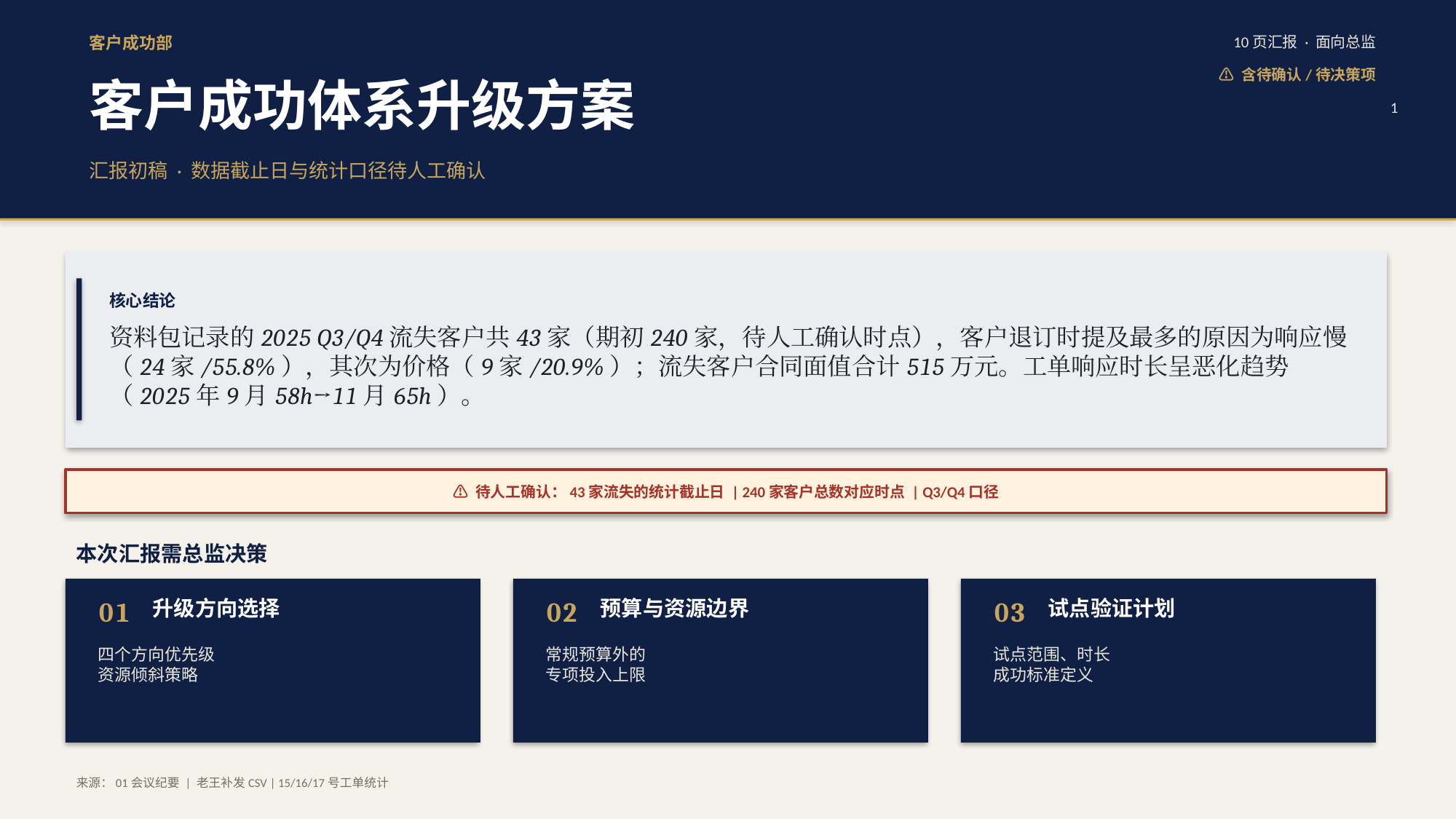

客户成功部
10页汇报 · 面向总监
⚠ 含待确认/待决策项
客户成功体系升级方案
1
汇报初稿 · 数据截止日与统计口径待人工确认

核心结论
资料包记录的2025 Q3/Q4流失客户共43家（期初240家，待人工确认时点），客户退订时提及最多的原因为响应慢（24家/55.8%），其次为价格（9家/20.9%）；流失客户合同面值合计515万元。工单响应时长呈恶化趋势（2025年9月58h→11月65h）。

⚠ 待人工确认：43家流失的统计截止日 | 240家客户总数对应时点 | Q3/Q4口径
本次汇报需总监决策

01
升级方向选择
02
预算与资源边界
03
试点验证计划
四个方向优先级
资源倾斜策略
常规预算外的
专项投入上限
试点范围、时长
成功标准定义
来源：01会议纪要 | 老王补发CSV | 15/16/17号工单统计